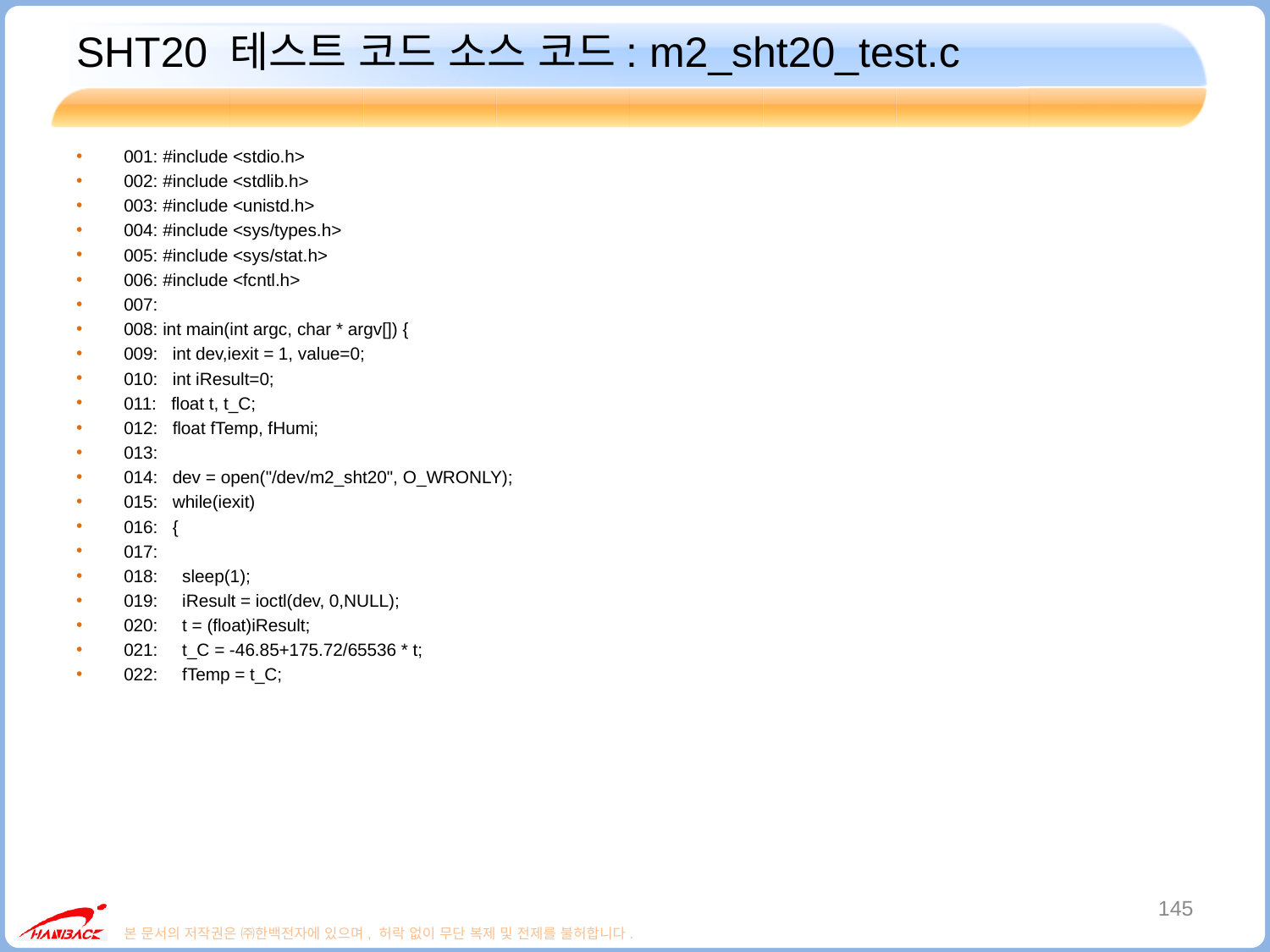

# SHT20 테스트 코드 소스 코드: m2_sht20_test.c
001: #include <stdio.h>
002: #include <stdlib.h>
003: #include <unistd.h>
004: #include <sys/types.h>
005: #include <sys/stat.h>
006: #include <fcntl.h>
007:
008: int main(int argc, char * argv[]) {
009:   int dev,iexit = 1, value=0;
010:   int iResult=0;
011:   float t, t_C;
012:   float fTemp, fHumi;
013:
014:   dev = open("/dev/m2_sht20", O_WRONLY);
015:   while(iexit)
016:   {
017:
018:     sleep(1);
019:     iResult = ioctl(dev, 0,NULL);
020:     t = (float)iResult;
021:     t_C = -46.85+175.72/65536 * t;
022:     fTemp = t_C;
145